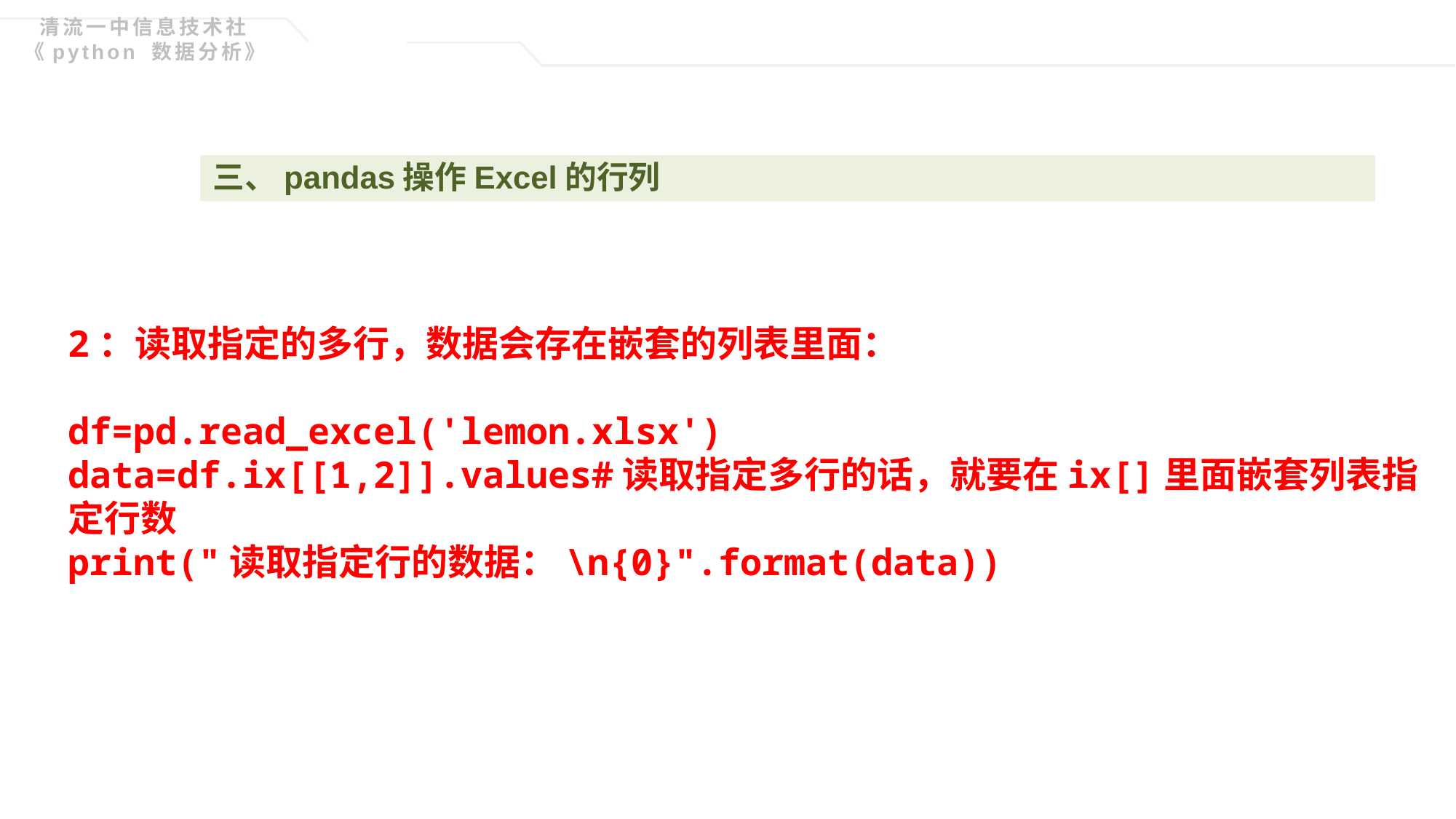

清流一中信息技术社《python 数据分析》
三、pandas操作Excel的行列

2：读取指定的多行，数据会存在嵌套的列表里面：

df=pd.read_excel('lemon.xlsx')
data=df.ix[[1,2]].values#读取指定多行的话，就要在ix[]里面嵌套列表指定行数
print("读取指定行的数据：\n{0}".format(data))